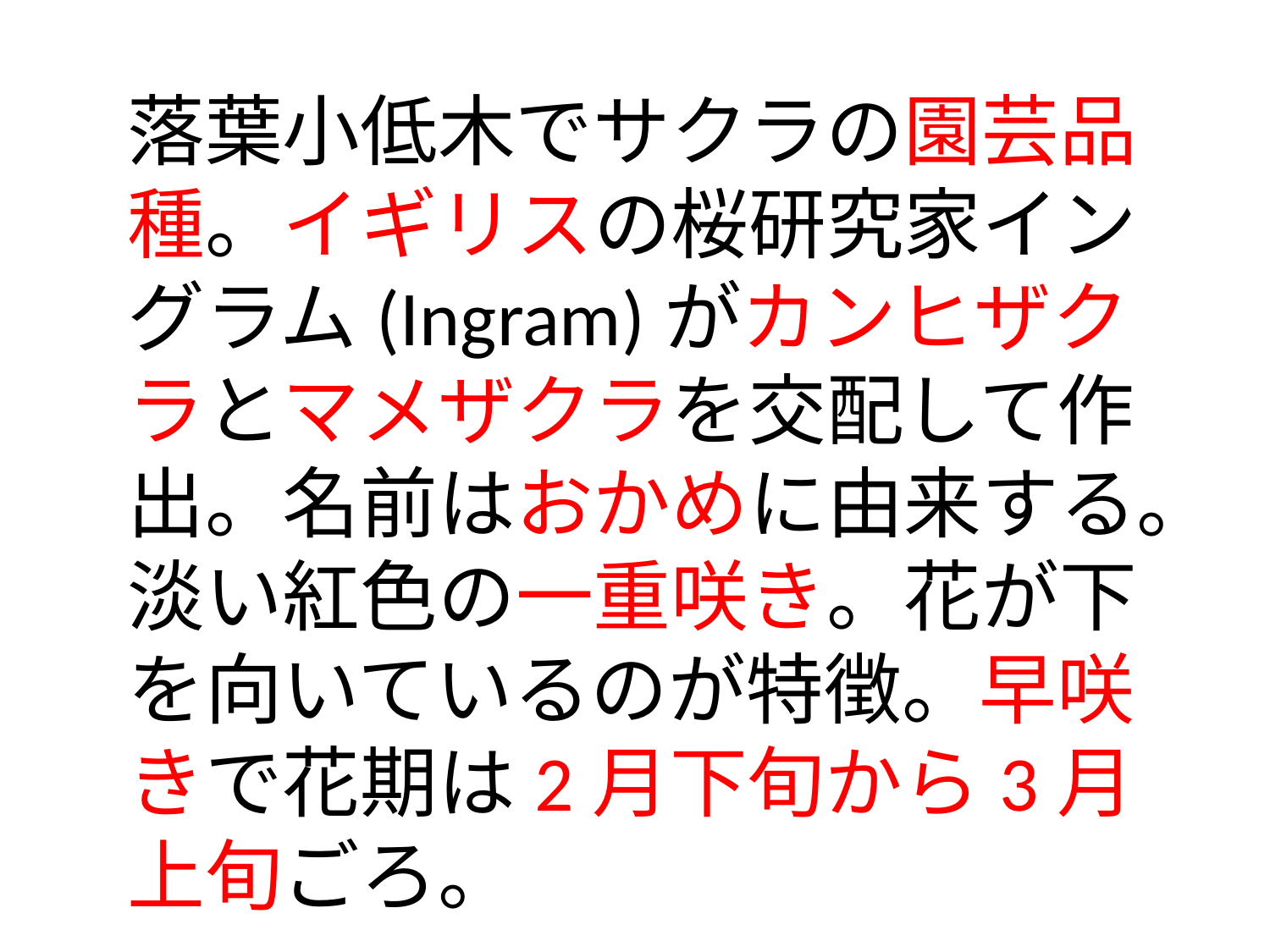

落葉小低木でサクラの園芸品種。イギリスの桜研究家イングラム(Ingram)がカンヒザクラとマメザクラを交配して作出。名前はおかめに由来する。
淡い紅色の一重咲き。花が下を向いているのが特徴。早咲きで花期は2月下旬から3月上旬ごろ。